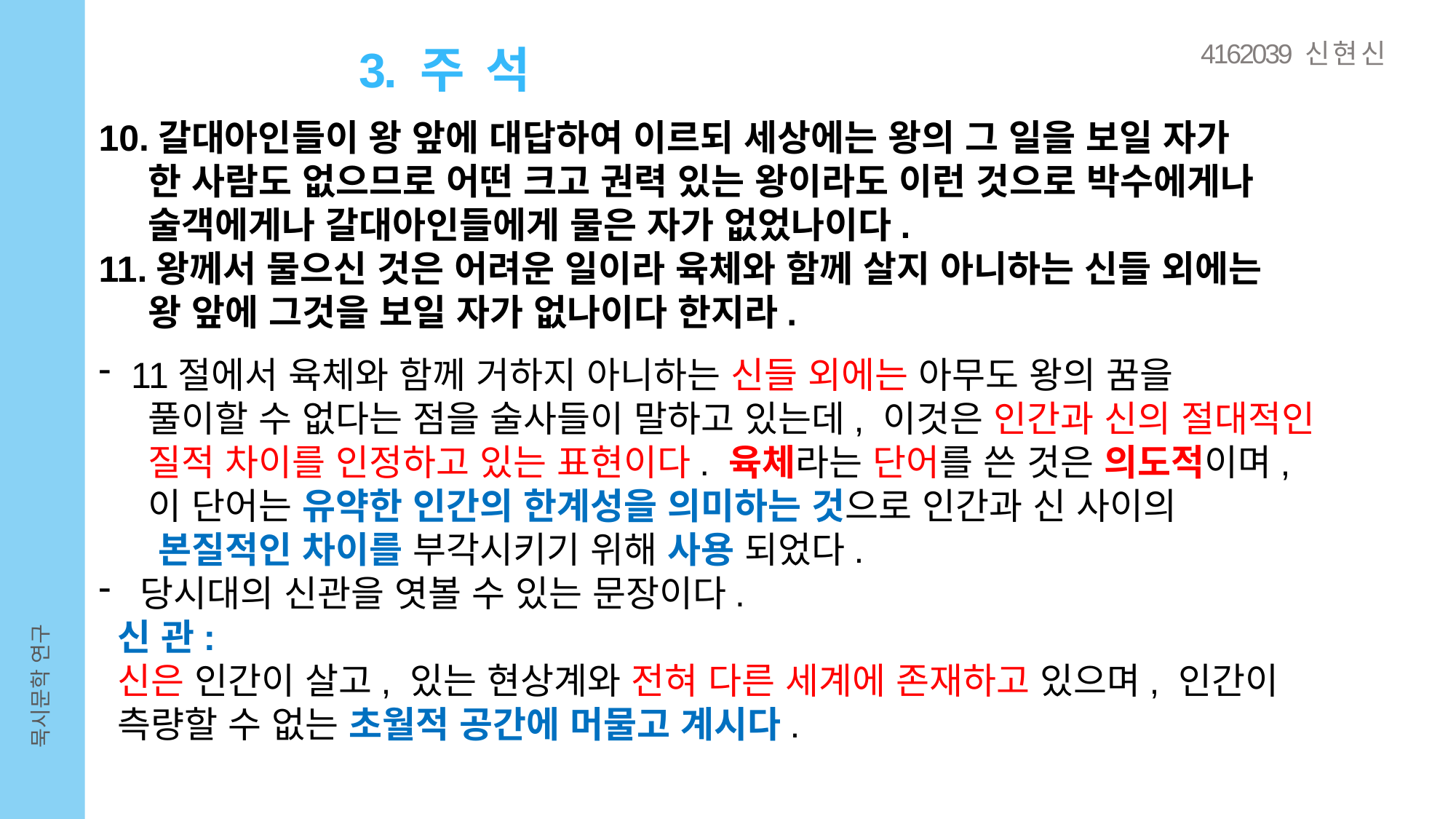

4162039 신 현 신
3. 주  석
10.갈대아인들이 왕 앞에 대답하여 이르되 세상에는 왕의 그 일을 보일 자가
    한 사람도 없으므로 어떤 크고 권력 있는 왕이라도 이런 것으로 박수에게나
    술객에게나 갈대아인들에게 물은 자가 없었나이다.
11.왕께서 물으신 것은 어려운 일이라 육체와 함께 살지 아니하는 신들 외에는
    왕 앞에 그것을 보일 자가 없나이다 한지라.

  11절에서 육체와 함께 거하지 아니하는 신들 외에는 아무도 왕의 꿈을
    풀이할 수 없다는 점을 술사들이 말하고 있는데, 이것은 인간과 신의 절대적인
    질적 차이를 인정하고 있는 표현이다. 육체라는 단어를 쓴 것은 의도적이며,
    이 단어는 유약한 인간의 한계성을 의미하는 것으로 인간과 신 사이의
     본질적인 차이를 부각시키기 위해 사용 되었다.
  당시대의 신관을 엿볼 수 있는 문장이다.
 신 관:
 신은 인간이 살고, 있는 현상계와 전혀 다른 세계에 존재하고 있으며, 인간이
 측량할 수 없는 초월적 공간에 머물고 계시다.

묵시문학 연구